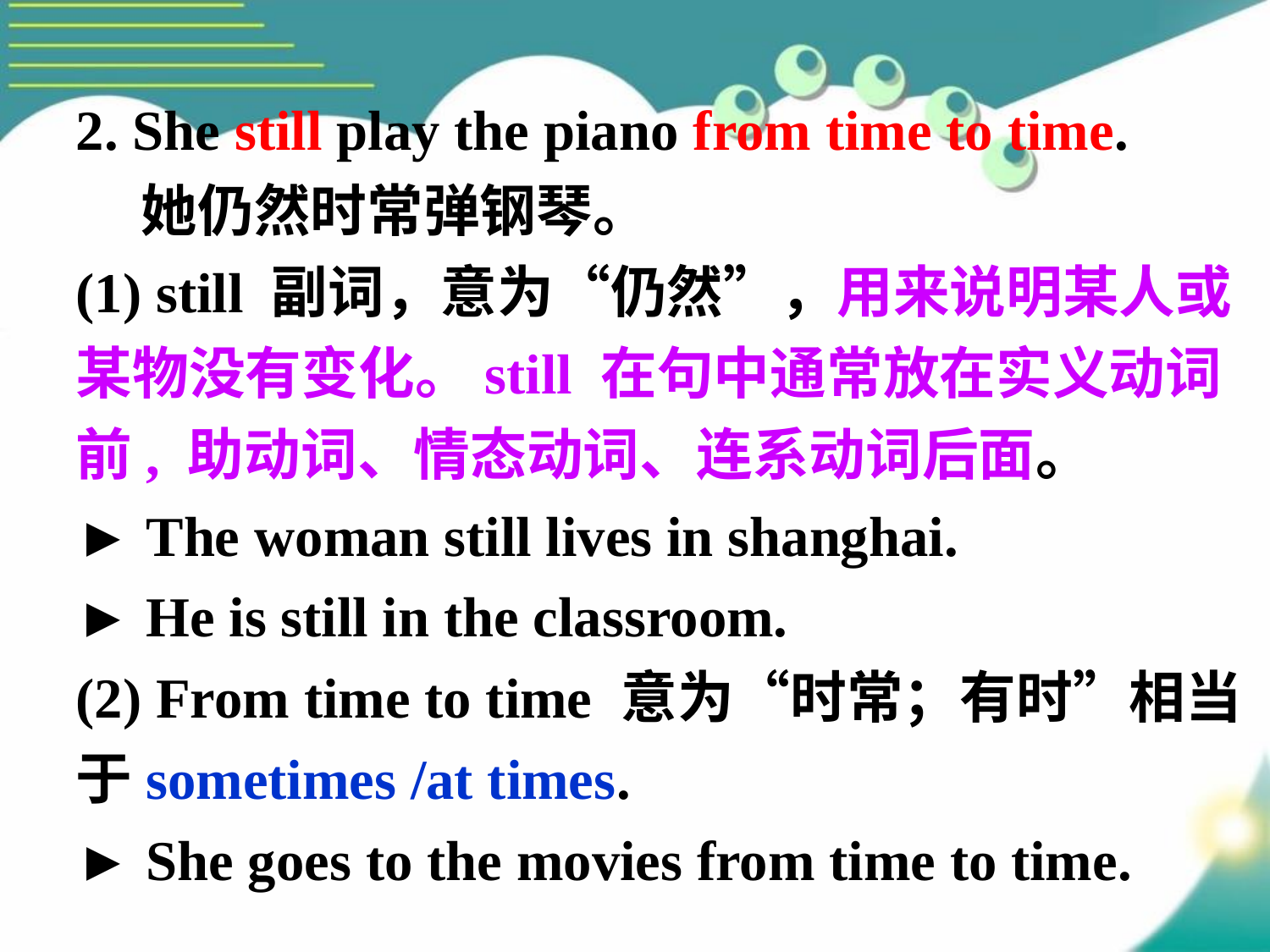

2. She still play the piano from time to time.
    她仍然时常弹钢琴。
(1) still 副词，意为“仍然”，用来说明某人或某物没有变化。still 在句中通常放在实义动词前, 助动词、情态动词、连系动词后面。
► The woman still lives in shanghai.
► He is still in the classroom.
(2) From time to time 意为“时常；有时”相当于sometimes /at times.
► She goes to the movies from time to time.